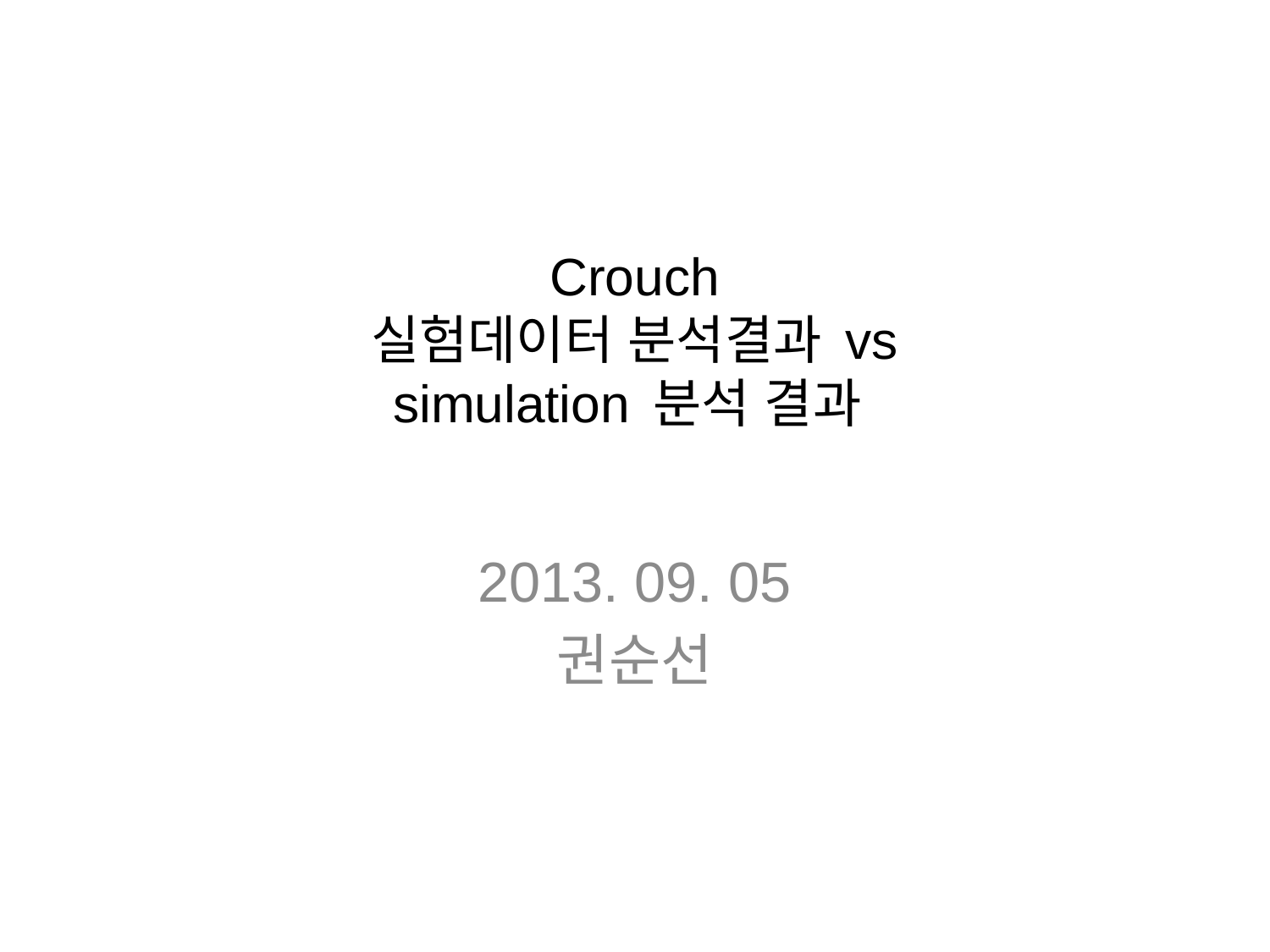

# Crouch 실험데이터 분석결과 vs simulation 분석 결과
2013. 09. 05
권순선